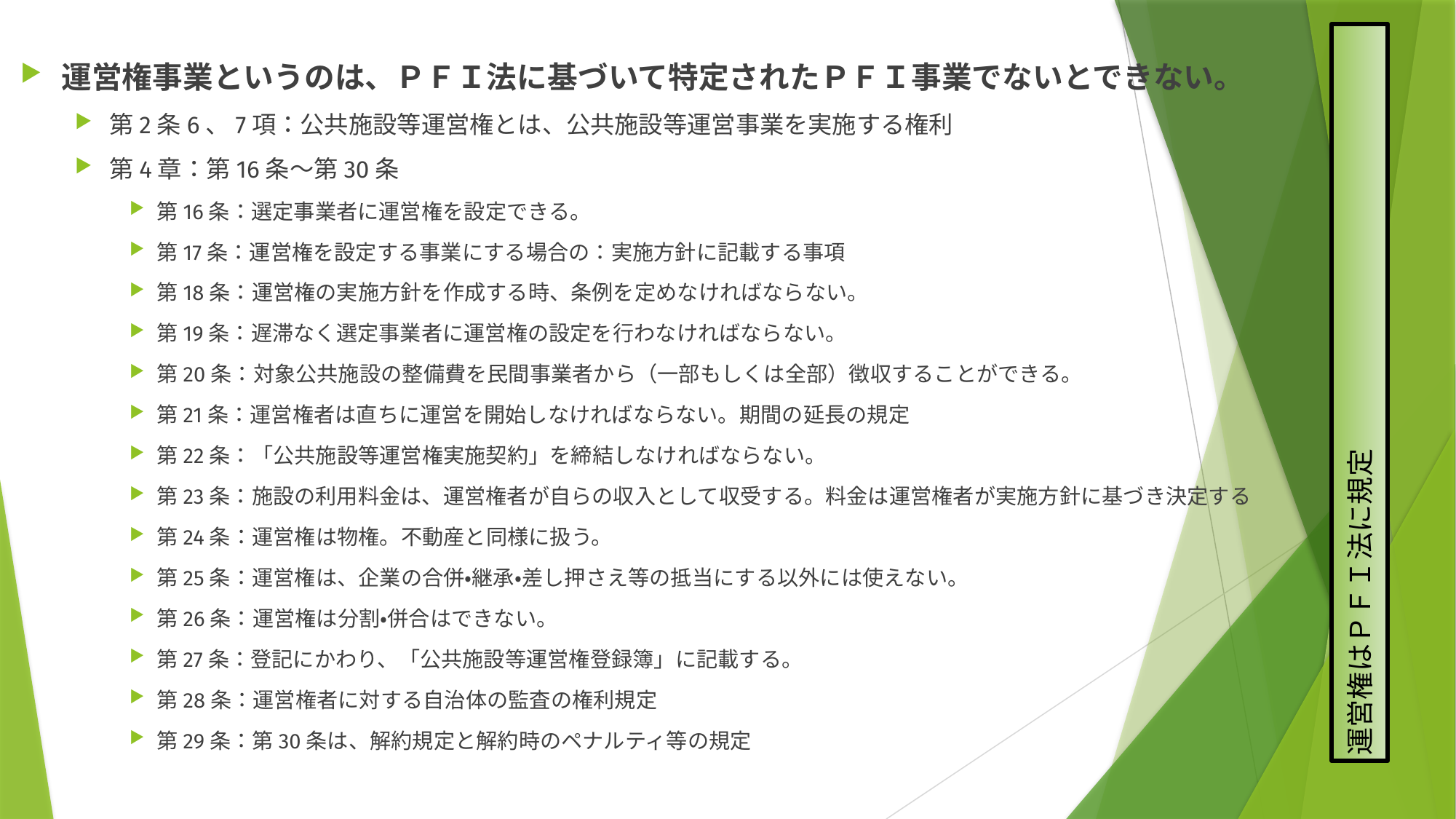

運営権事業というのは、ＰＦＩ法に基づいて特定されたＰＦＩ事業でないとできない。
第2条6、7項：公共施設等運営権とは、公共施設等運営事業を実施する権利
第4章：第16条～第30条
第16条：選定事業者に運営権を設定できる。
第17条：運営権を設定する事業にする場合の：実施方針に記載する事項
第18条：運営権の実施方針を作成する時、条例を定めなければならない。
第19条：遅滞なく選定事業者に運営権の設定を行わなければならない。
第20条：対象公共施設の整備費を民間事業者から（一部もしくは全部）徴収することができる。
第21条：運営権者は直ちに運営を開始しなければならない。期間の延長の規定
第22条：「公共施設等運営権実施契約」を締結しなければならない。
第23条：施設の利用料金は、運営権者が自らの収入として収受する。料金は運営権者が実施方針に基づき決定する
第24条：運営権は物権。不動産と同様に扱う。
第25条：運営権は、企業の合併・継承・差し押さえ等の抵当にする以外には使えない。
第26条：運営権は分割・併合はできない。
第27条：登記にかわり、「公共施設等運営権登録簿」に記載する。
第28条：運営権者に対する自治体の監査の権利規定
第29条：第30条は、解約規定と解約時のペナルティ等の規定

# 運営権はＰＦＩ法に規定